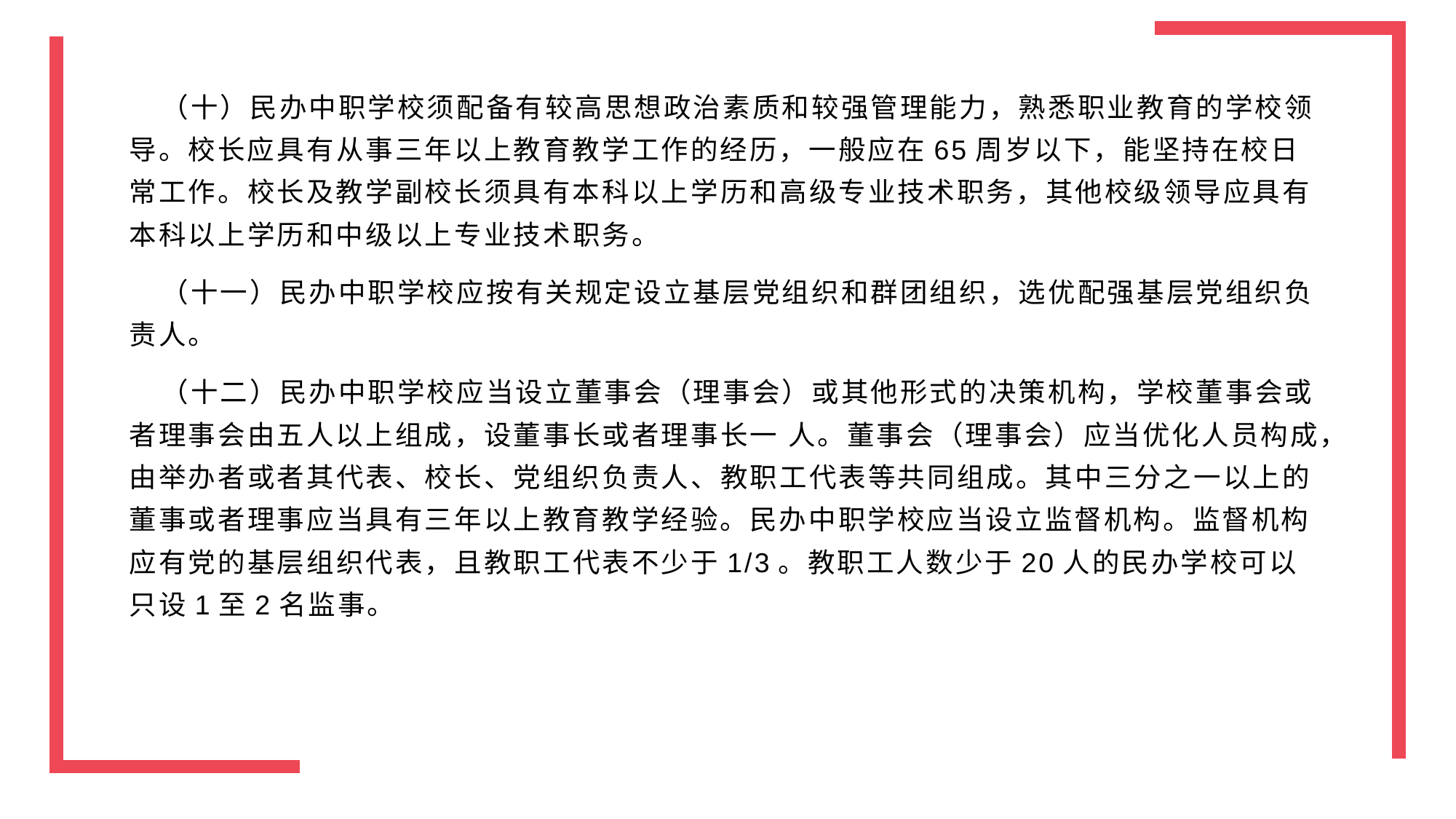

（十）民办中职学校须配备有较高思想政治素质和较强管理能力，熟悉职业教育的学校领导。校长应具有从事三年以上教育教学工作的经历，一般应在65周岁以下，能坚持在校日常工作。校长及教学副校长须具有本科以上学历和高级专业技术职务，其他校级领导应具有本科以上学历和中级以上专业技术职务。
   （十一）民办中职学校应按有关规定设立基层党组织和群团组织，选优配强基层党组织负责人。
   （十二）民办中职学校应当设立董事会（理事会）或其他形式的决策机构，学校董事会或者理事会由五人以上组成，设董事长或者理事长一 人。董事会（理事会）应当优化人员构成，由举办者或者其代表、校长、党组织负责人、教职工代表等共同组成。其中三分之一以上的董事或者理事应当具有三年以上教育教学经验。民办中职学校应当设立监督机构。监督机构应有党的基层组织代表，且教职工代表不少于1/3。教职工人数少于20人的民办学校可以只设1至2名监事。